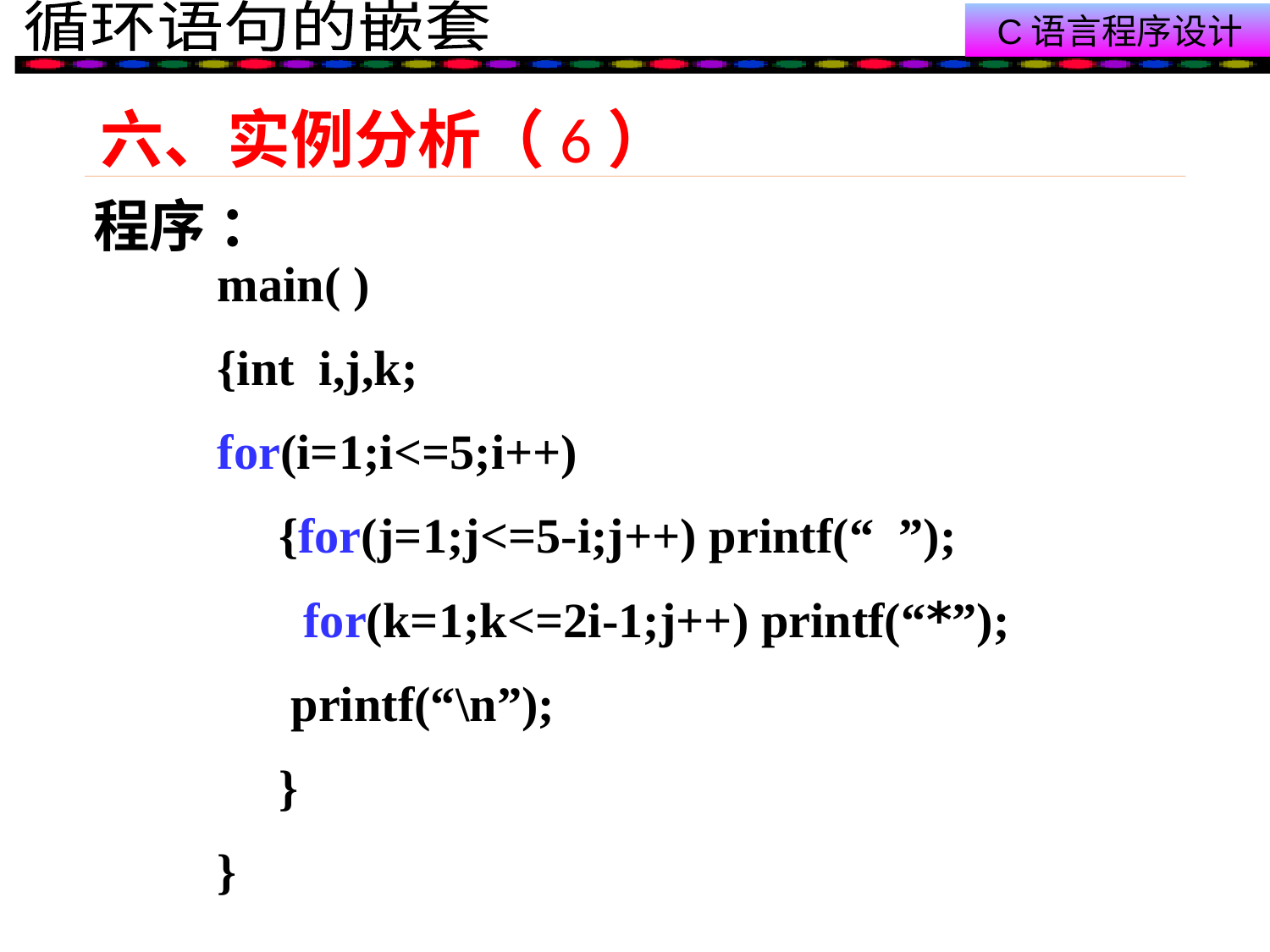

# 六、实例分析（6）
程序 ：
main( )
{int  i,j,k;
for(i=1;i<=5;i++)
     {for(j=1;j<=5-i;j++) printf(“  ”);
       for(k=1;k<=2i-1;j++) printf(“*”);
      printf(“\n”);
     }
}